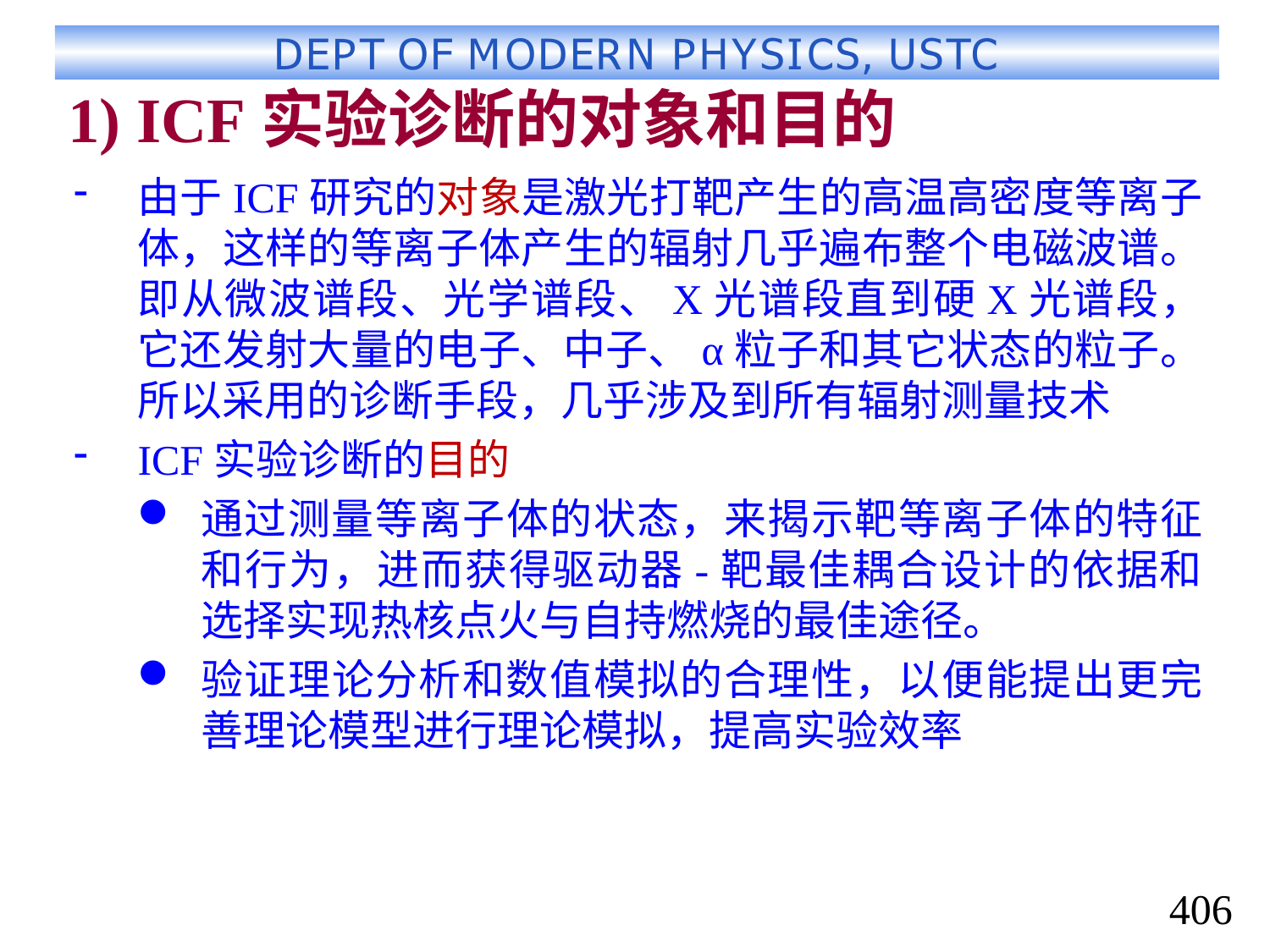

# 1) ICF实验诊断的对象和目的
由于ICF研究的对象是激光打靶产生的高温高密度等离子体，这样的等离子体产生的辐射几乎遍布整个电磁波谱。即从微波谱段、光学谱段、X光谱段直到硬X光谱段，它还发射大量的电子、中子、α粒子和其它状态的粒子。所以采用的诊断手段，几乎涉及到所有辐射测量技术
ICF实验诊断的目的
通过测量等离子体的状态，来揭示靶等离子体的特征和行为，进而获得驱动器-靶最佳耦合设计的依据和选择实现热核点火与自持燃烧的最佳途径。
验证理论分析和数值模拟的合理性，以便能提出更完善理论模型进行理论模拟，提高实验效率